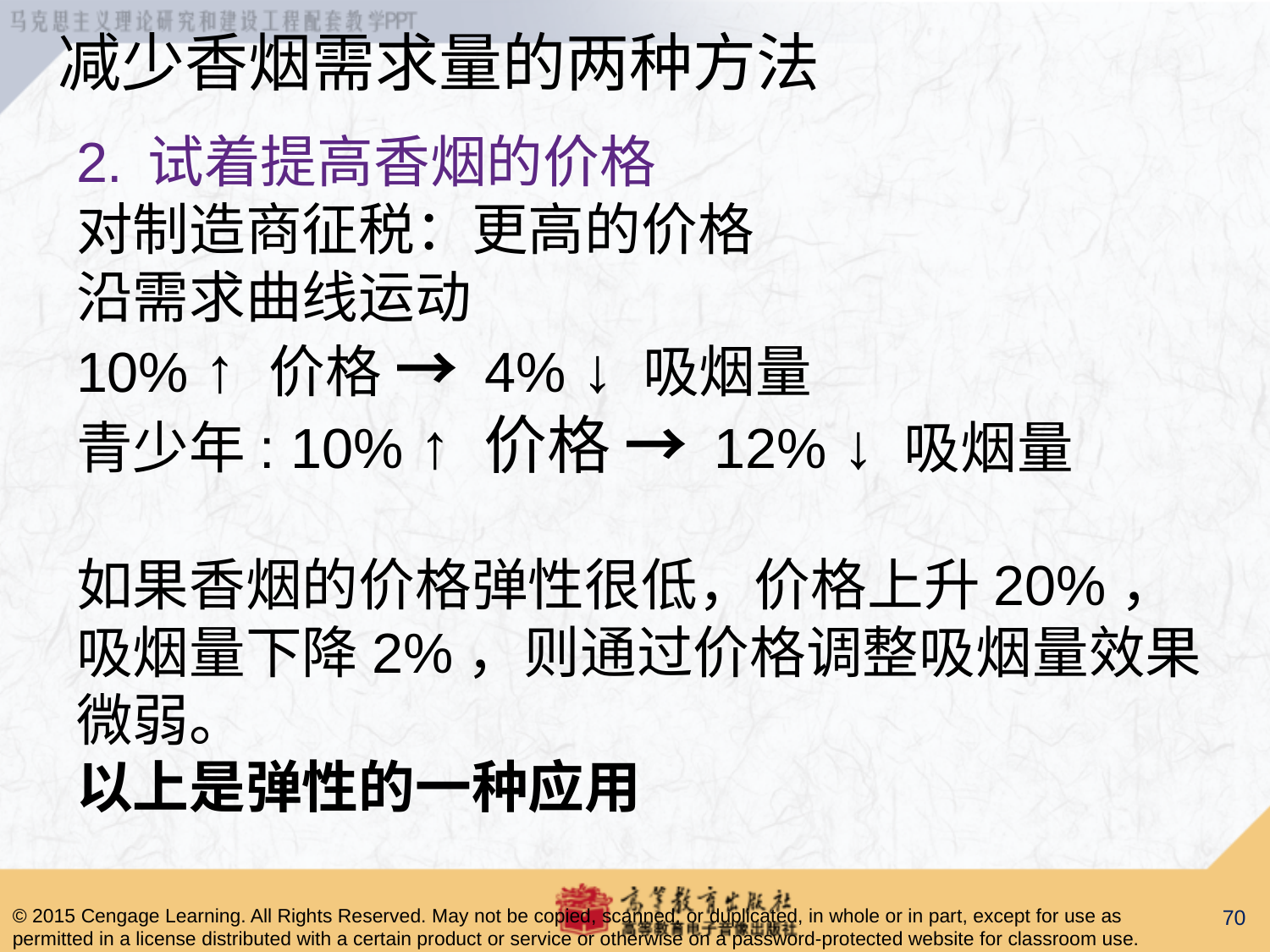

减少香烟需求量的两种方法
试着提高香烟的价格
对制造商征税：更高的价格
沿需求曲线运动
10% ↑ 价格 → 4% ↓ 吸烟量
青少年: 10% ↑ 价格 → 12% ↓ 吸烟量

如果香烟的价格弹性很低，价格上升20%，吸烟量下降2%，则通过价格调整吸烟量效果微弱。
以上是弹性的一种应用

70
© 2015 Cengage Learning. All Rights Reserved. May not be copied, scanned, or duplicated, in whole or in part, except for use as permitted in a license distributed with a certain product or service or otherwise on a password-protected website for classroom use.